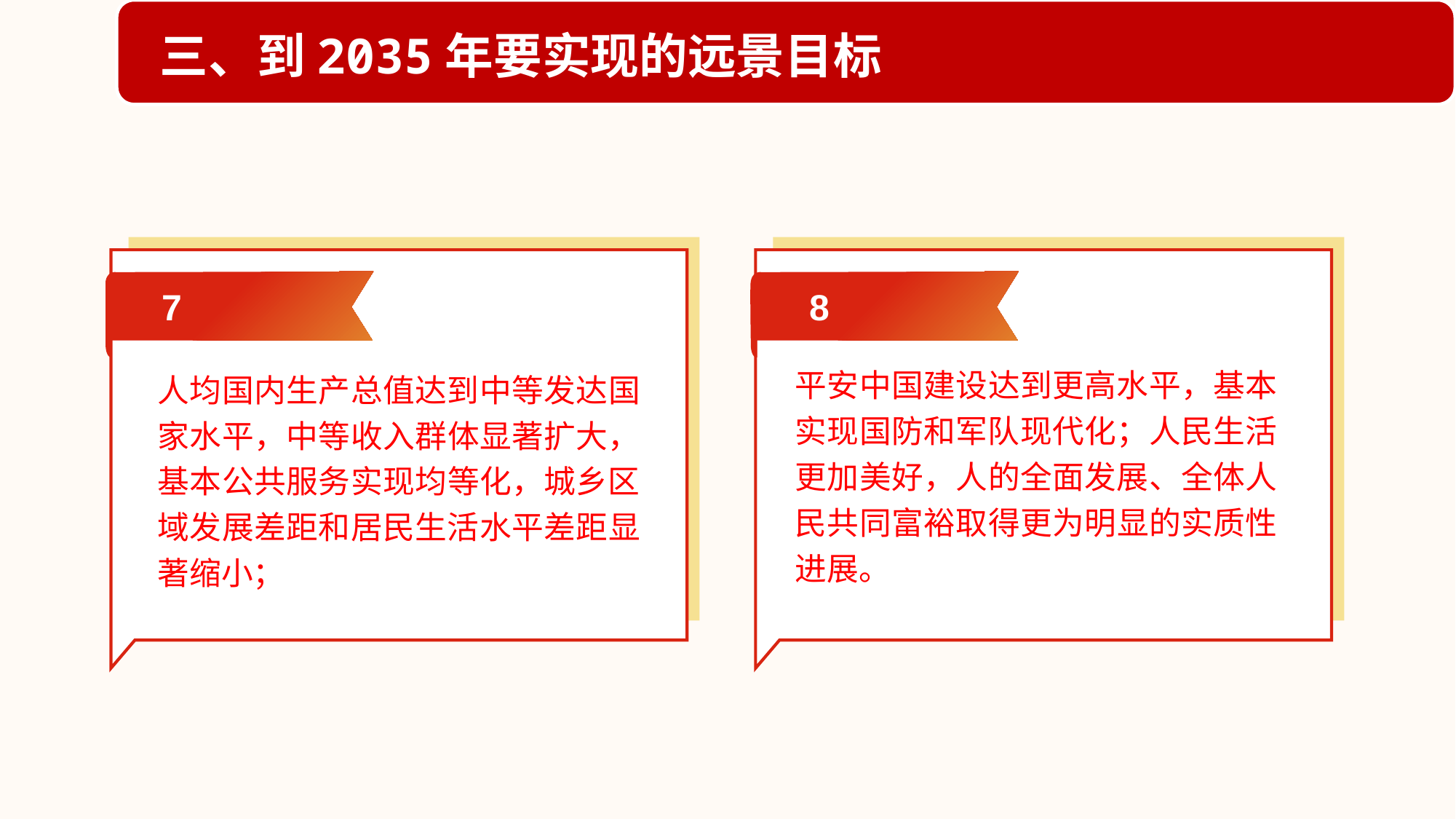

三、到2035年要实现的远景目标

7
8
平安中国建设达到更高水平，基本实现国防和军队现代化；人民生活更加美好，人的全面发展、全体人民共同富裕取得更为明显的实质性进展。
人均国内生产总值达到中等发达国家水平，中等收入群体显著扩大，基本公共服务实现均等化，城乡区域发展差距和居民生活水平差距显著缩小；